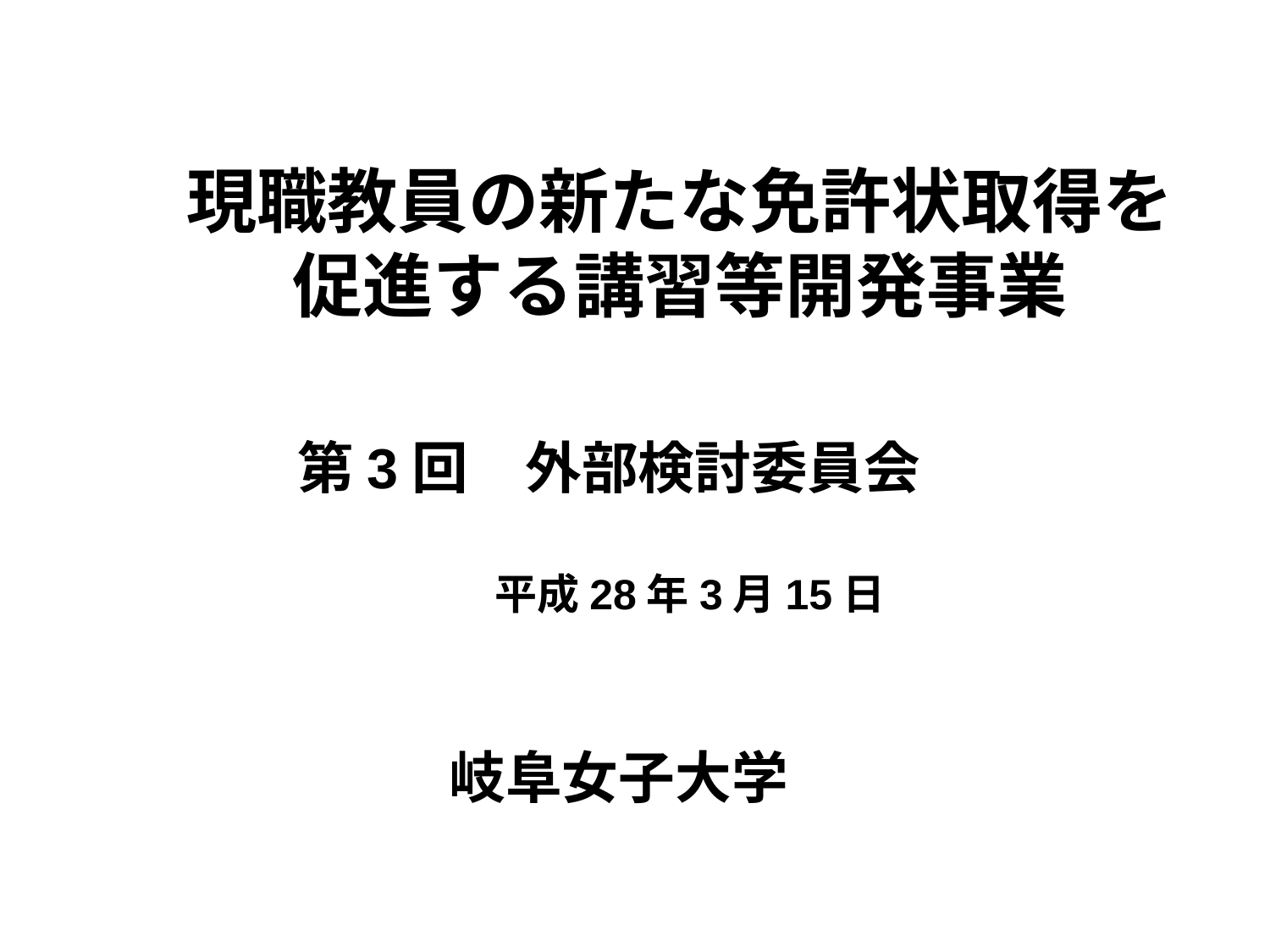

# 現職教員の新たな免許状取得を 促進する講習等開発事業
第3回　外部検討委員会

平成28年3月15日
岐阜女子大学